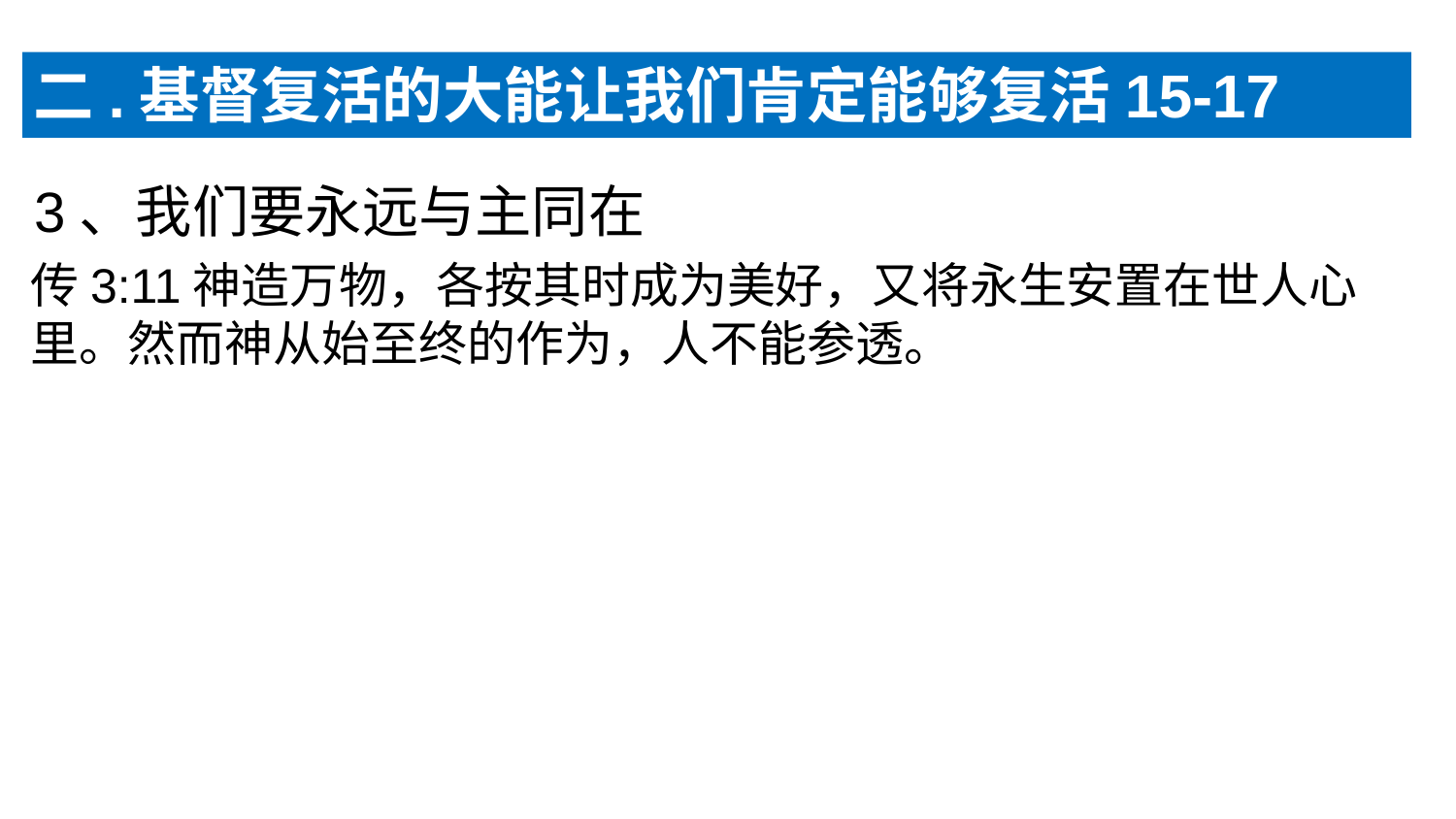

二.基督复活的大能让我们肯定能够复活15-17
8
3、我们要永远与主同在
传3:11神造万物，各按其时成为美好，又将永生安置在世人心里。然而神从始至终的作为，人不能参透。